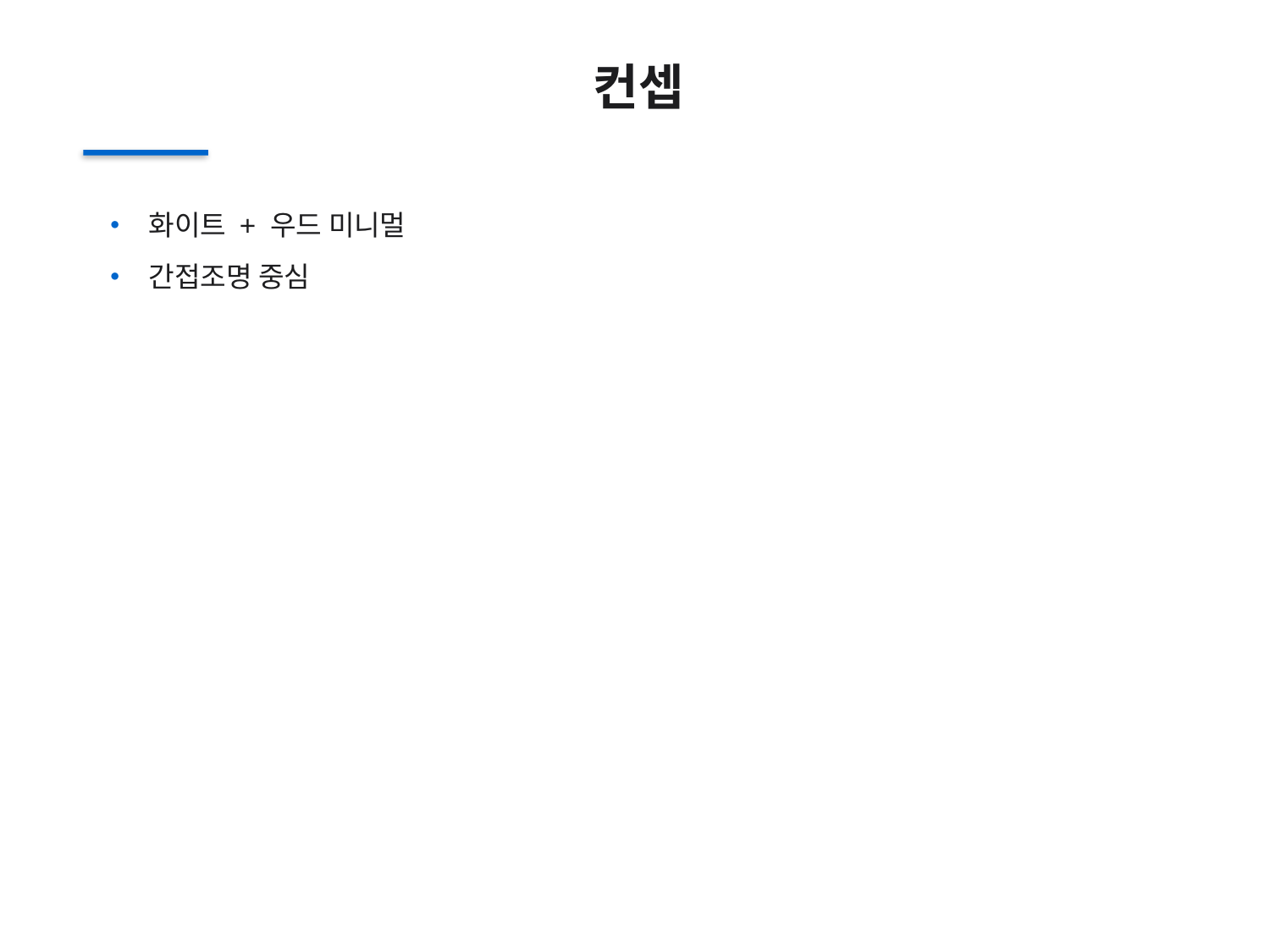

컨셉

•  화이트 + 우드 미니멀
•  간접조명 중심